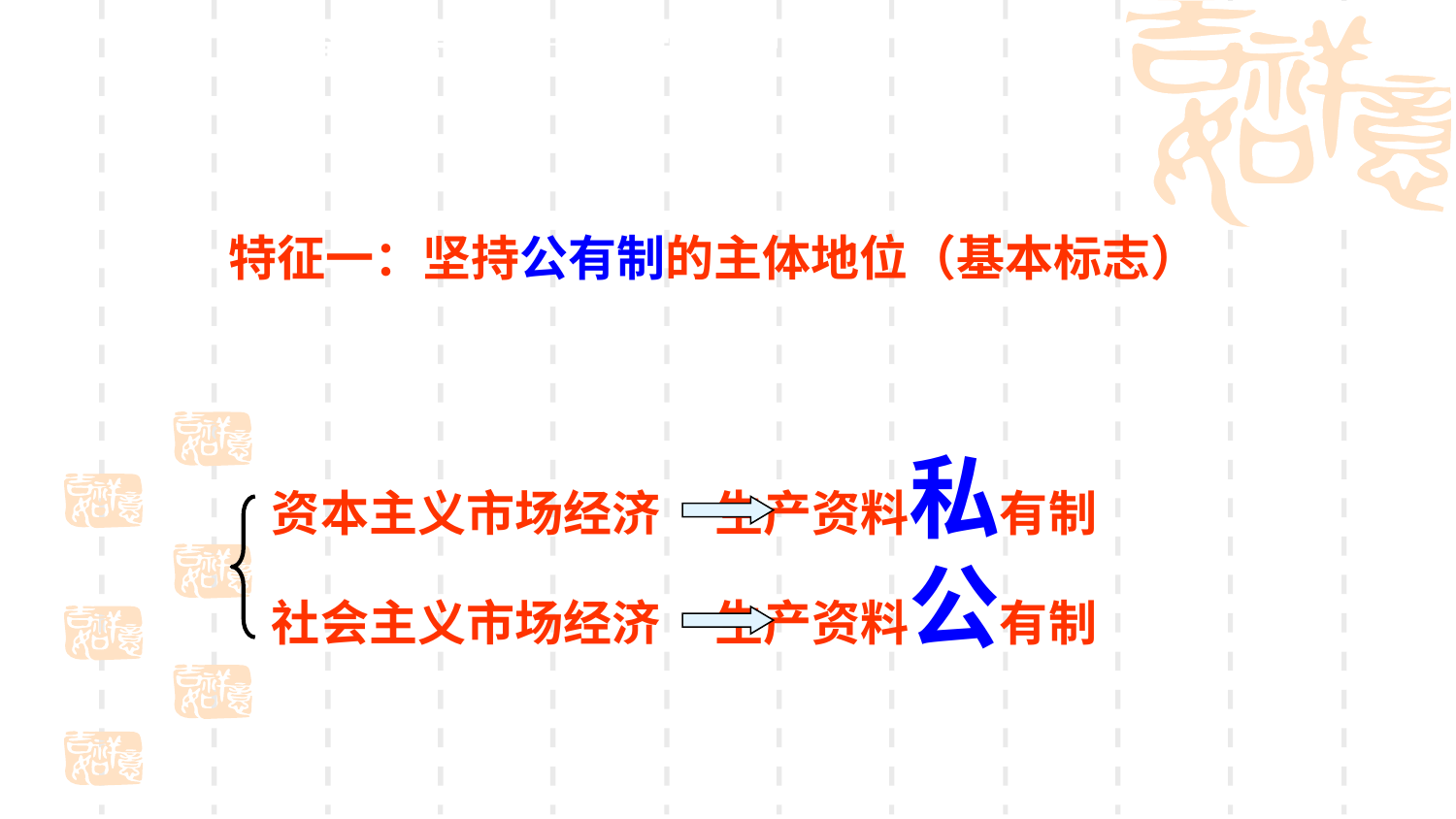

检查反馈——基础知识梳理
特征一：坚持公有制的主体地位（基本标志）

资本主义市场经济     生产资料私有制

社会主义市场经济     生产资料公有制